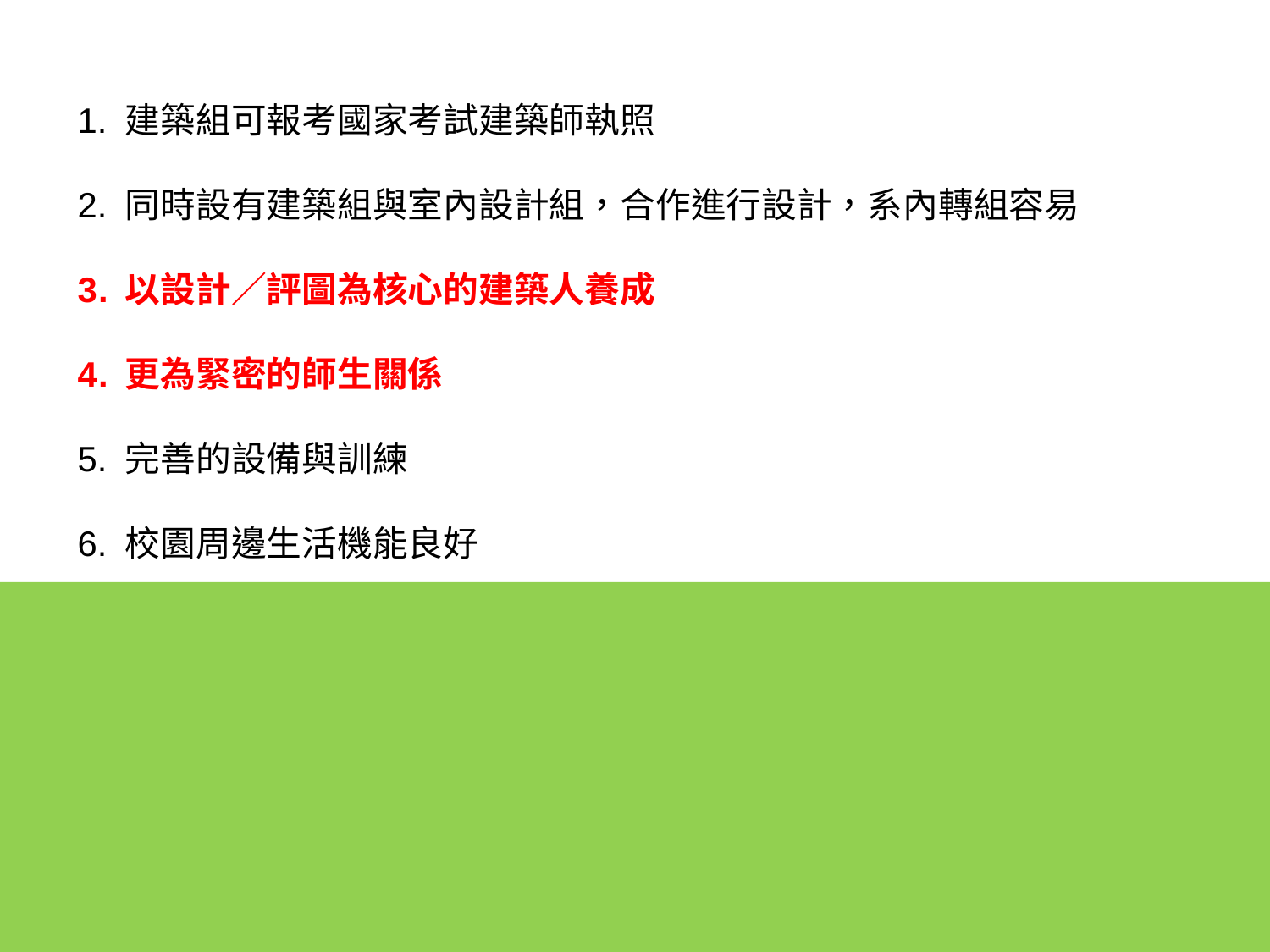

建築組可報考國家考試建築師執照

同時設有建築組與室內設計組，合作進行設計，系內轉組容易

以設計／評圖為核心的建築人養成

更為緊密的師生關係

完善的設備與訓練

校園周邊生活機能良好